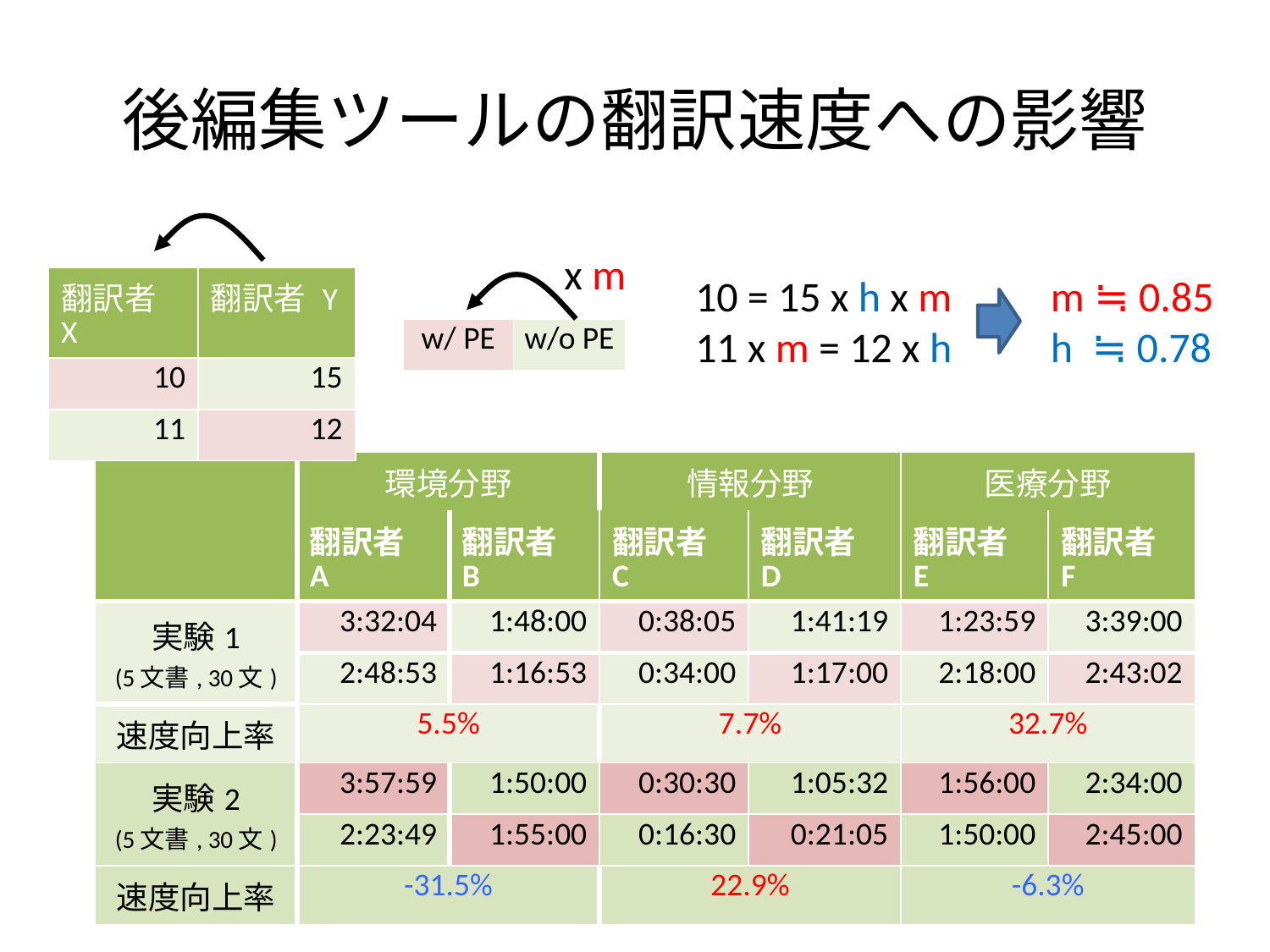

# 後編集ツールの翻訳速度への影響

x m
10 = 15 x h x m
11 x m = 12 x h
m ≒ 0.85
h  ≒ 0.78
| 翻訳者 X | 翻訳者 Y |
| --- | --- |
| 10 | 15 |
| 11 | 12 |

| w/ PE | w/o PE |
| --- | --- |
|  | 環境分野 |  | 情報分野 |  | 医療分野 |  |
| --- | --- | --- | --- | --- | --- | --- |
|  | 翻訳者 A | 翻訳者 B | 翻訳者 C | 翻訳者 D | 翻訳者 E | 翻訳者 F |
| 実験1 (5文書, 30文) | 3:32:04 | 1:48:00 | 0:38:05 | 1:41:19 | 1:23:59 | 3:39:00 |
|  | 2:48:53 | 1:16:53 | 0:34:00 | 1:17:00 | 2:18:00 | 2:43:02 |
| 速度向上率 | 5.5% |  | 7.7% |  | 32.7% |  |
| 実験2 (5文書, 30文) | 3:57:59 | 1:50:00 | 0:30:30 | 1:05:32 | 1:56:00 | 2:34:00 |
|  | 2:23:49 | 1:55:00 | 0:16:30 | 0:21:05 | 1:50:00 | 2:45:00 |
| 速度向上率 | -31.5% |  | 22.9% |  | -6.3% |  |
17